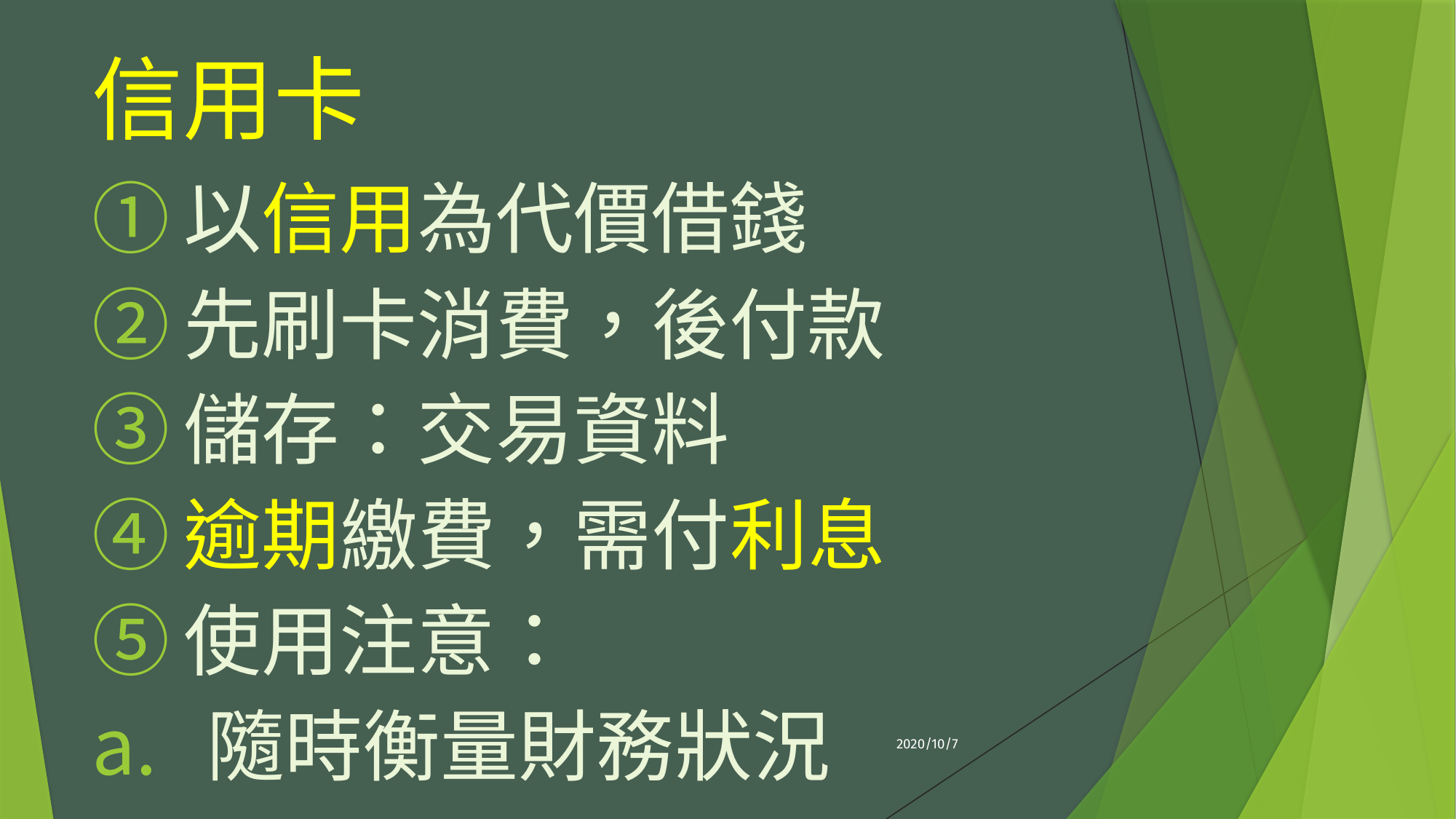

# 信用卡
以信用為代價借錢
先刷卡消費，後付款
儲存：交易資料
逾期繳費，需付利息
使用注意：
隨時衡量財務狀況

2020/10/7